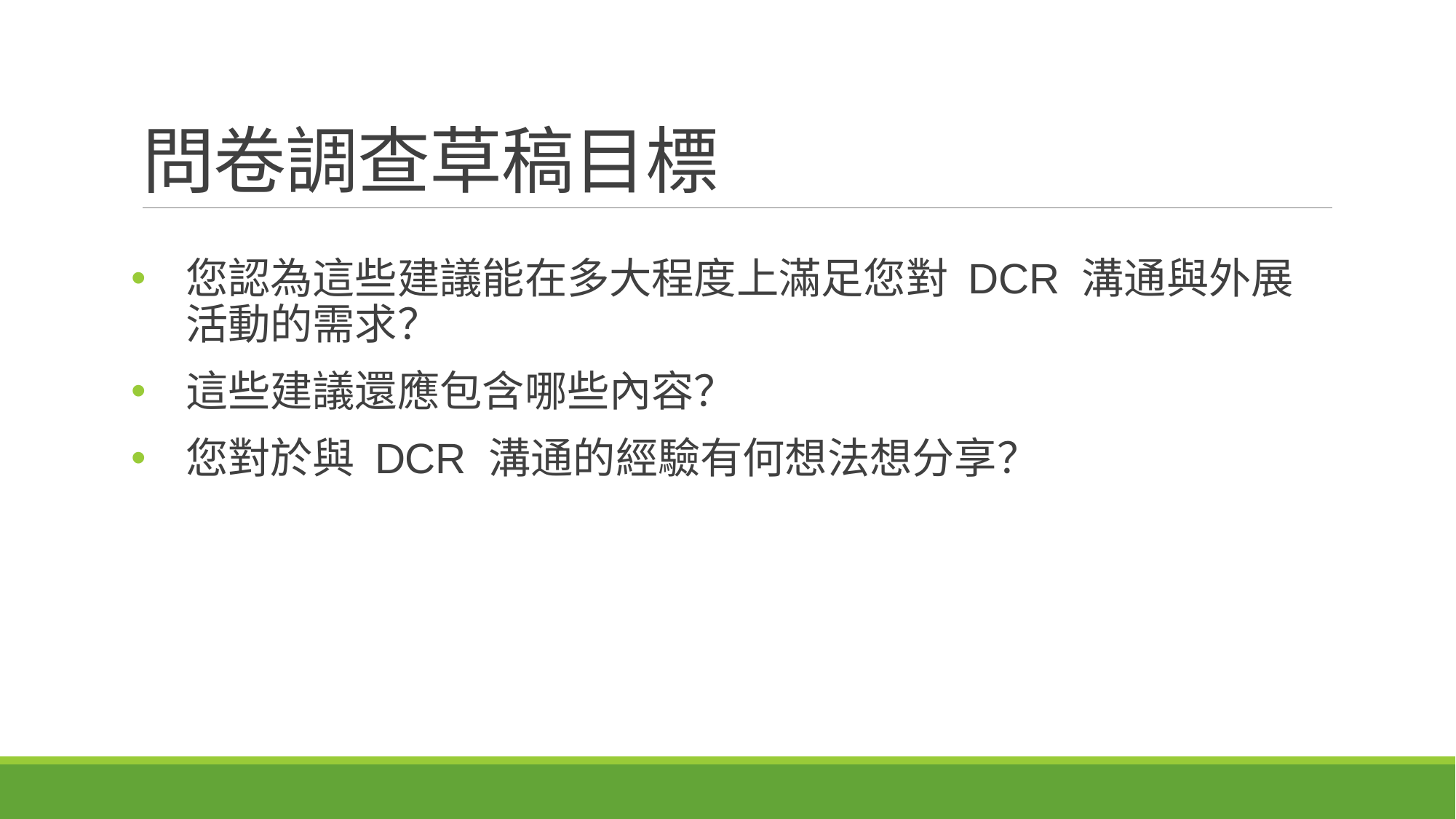

# 問卷調查草稿目標
您認為這些建議能在多大程度上滿足您對 DCR 溝通與外展活動的需求？
這些建議還應包含哪些內容？
您對於與 DCR 溝通的經驗有何想法想分享？